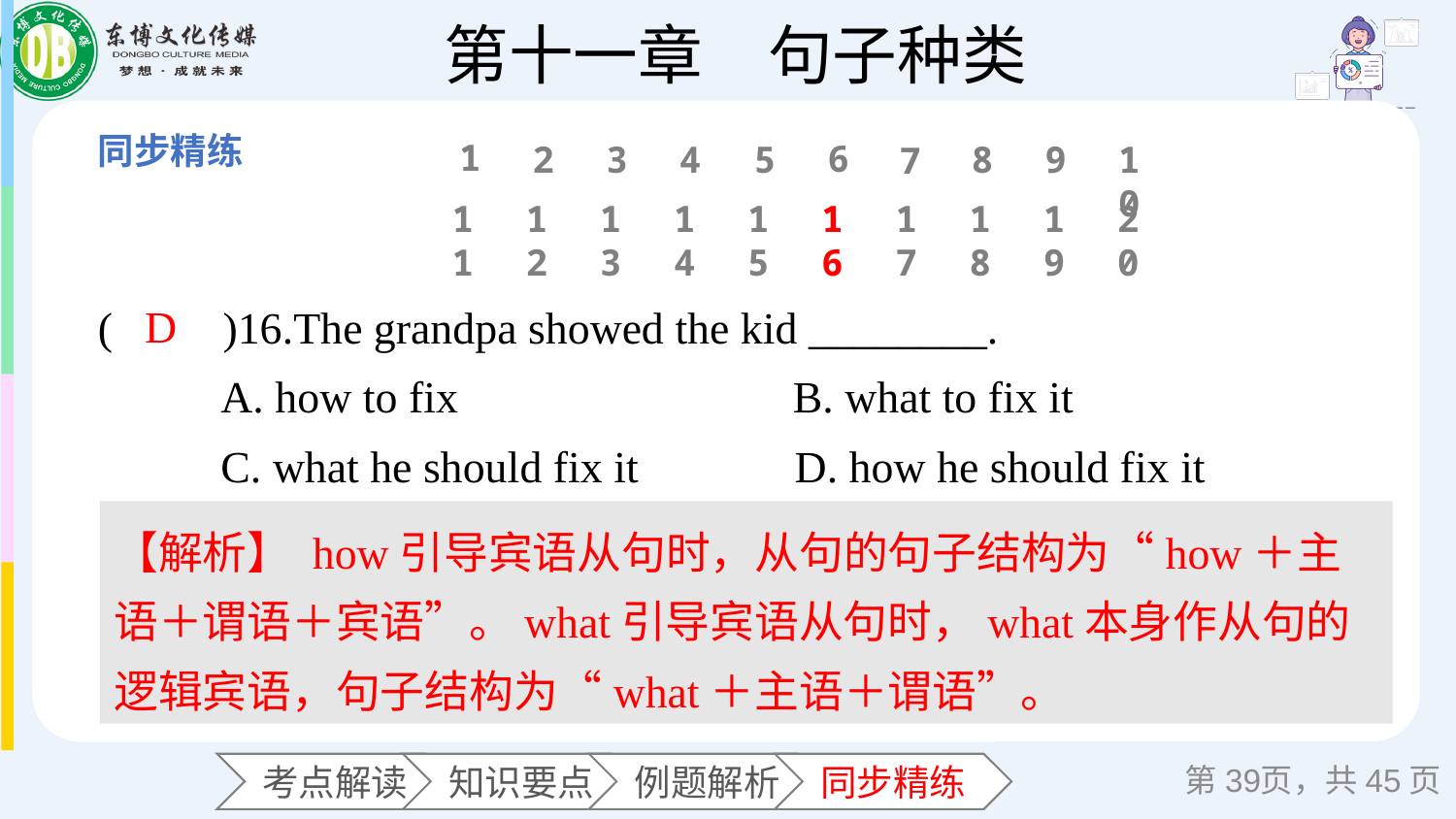

1
6
2
3
4
5
8
9
10
7
11
12
13
14
15
16
17
18
19
20
(　　)16.The grandpa showed the kid ________.
           A. how to fix                              B. what to fix it
           C. what he should fix it              D. how he should fix it
D
【解析】 how引导宾语从句时，从句的句子结构为“how＋主语＋谓语＋宾语”。what引导宾语从句时，what本身作从句的逻辑宾语，句子结构为“what＋主语＋谓语”。
第39页，共45页